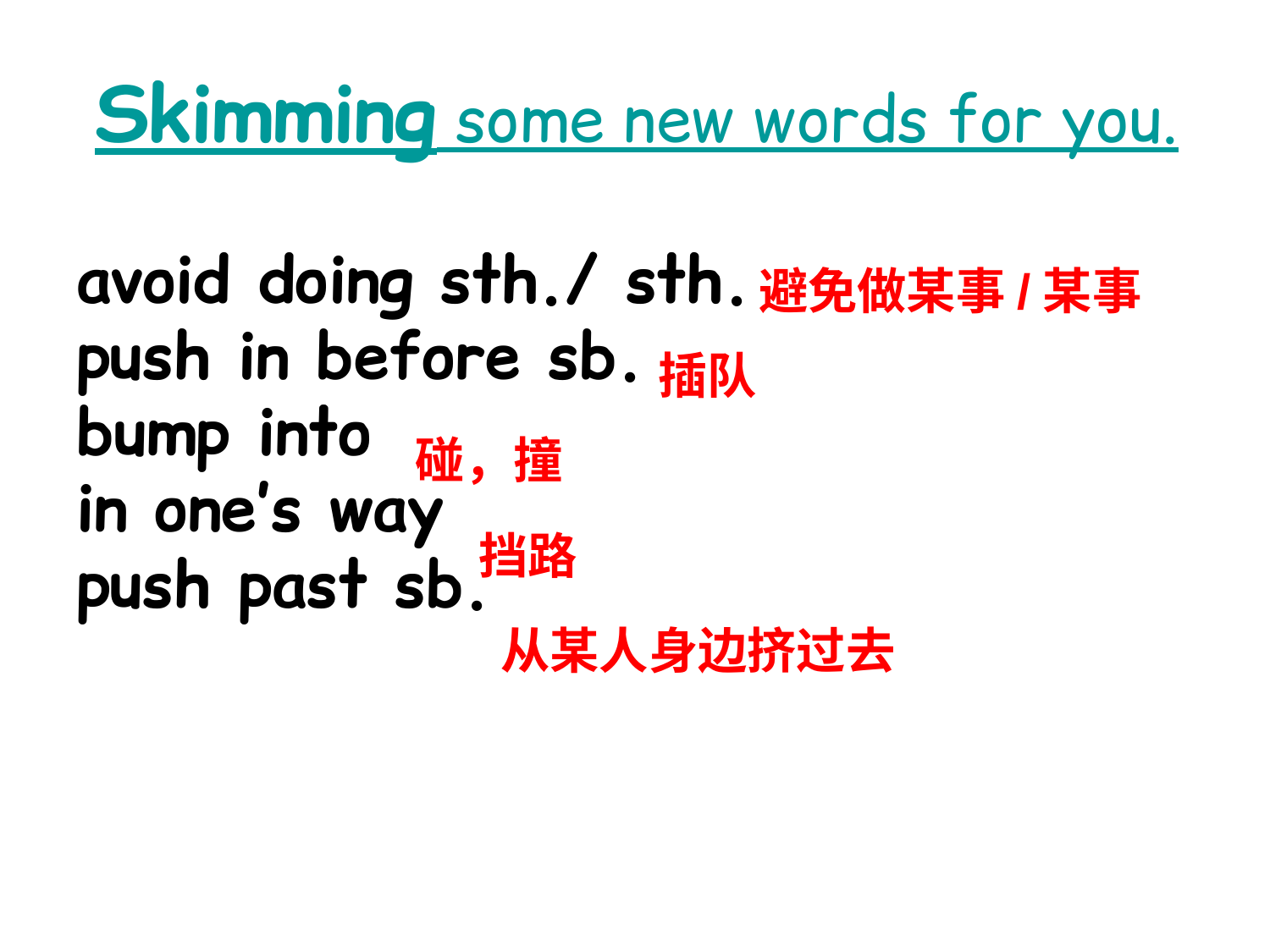

Skimming
 some new words for you.
avoid doing sth./ sth.
push in before sb.
bump into
in one’s way
push past sb.

避免做某事/某事
插队
碰，撞
挡路
从某人身边挤过去